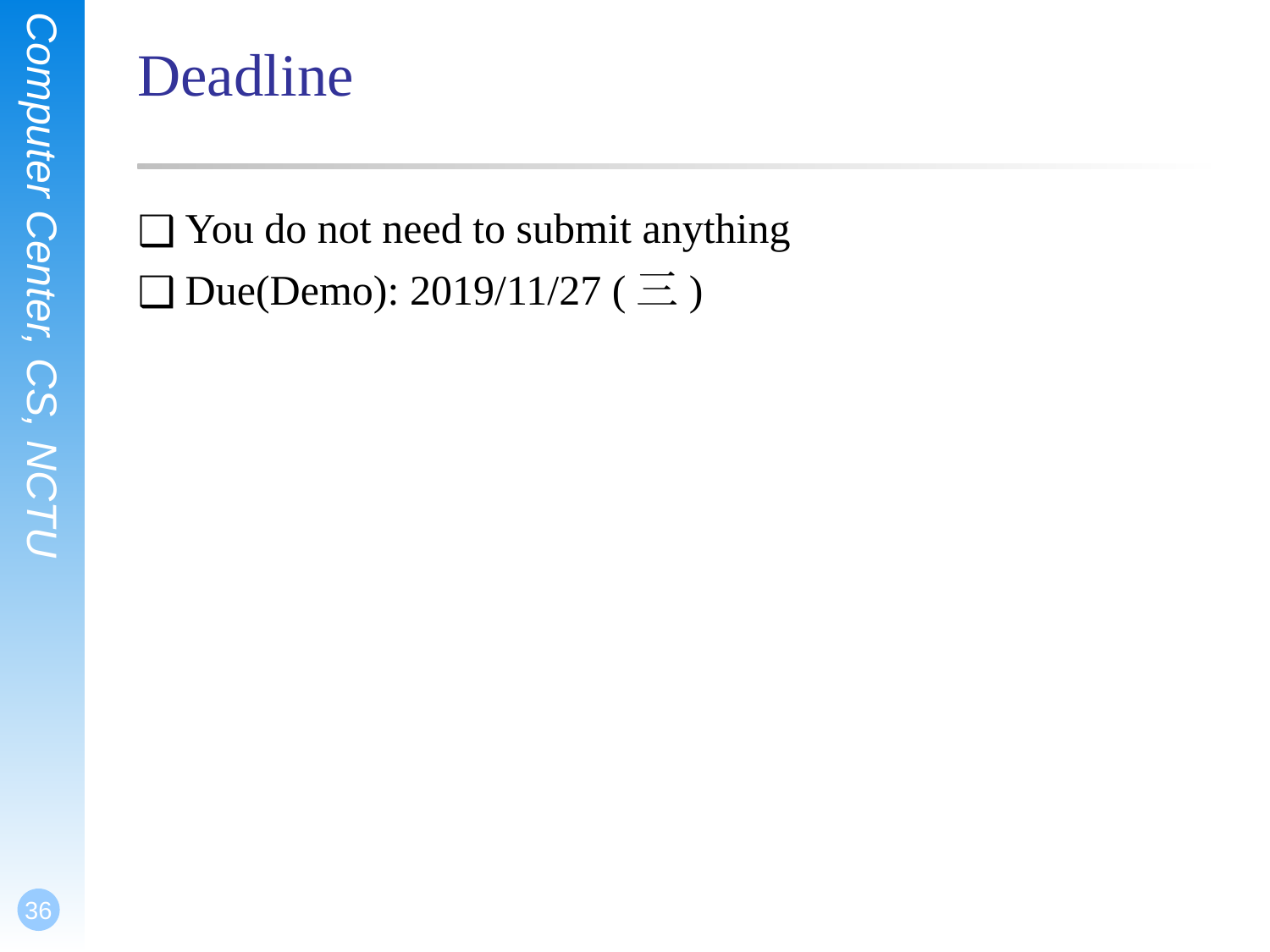

Deadline
You do not need to submit anything
Due(Demo): 2019/11/27 (三)